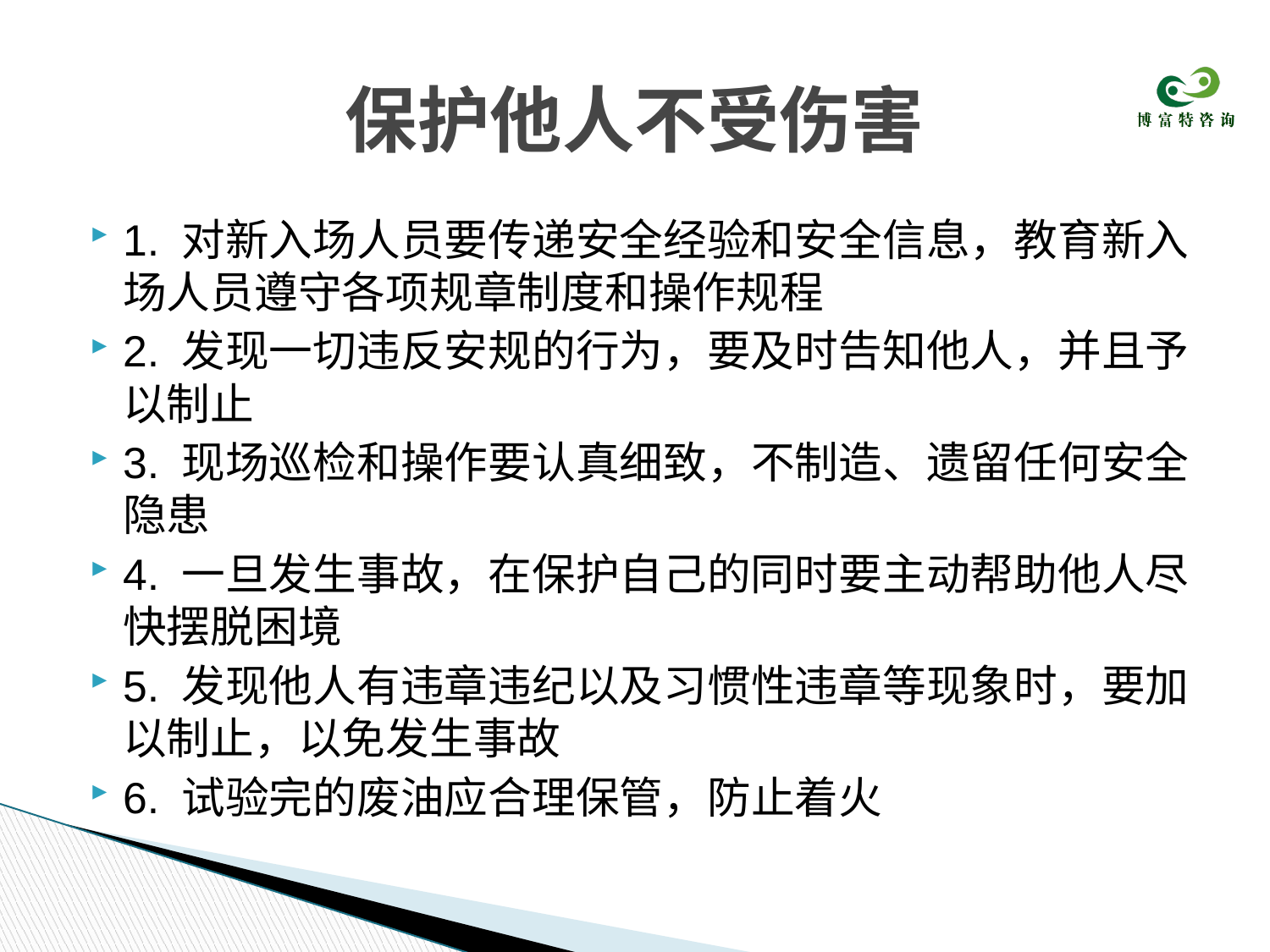

# 保护他人不受伤害
1. 对新入场人员要传递安全经验和安全信息，教育新入场人员遵守各项规章制度和操作规程
2. 发现一切违反安规的行为，要及时告知他人，并且予以制止
3. 现场巡检和操作要认真细致，不制造、遗留任何安全隐患
4. 一旦发生事故，在保护自己的同时要主动帮助他人尽快摆脱困境
5. 发现他人有违章违纪以及习惯性违章等现象时，要加以制止，以免发生事故
6. 试验完的废油应合理保管，防止着火